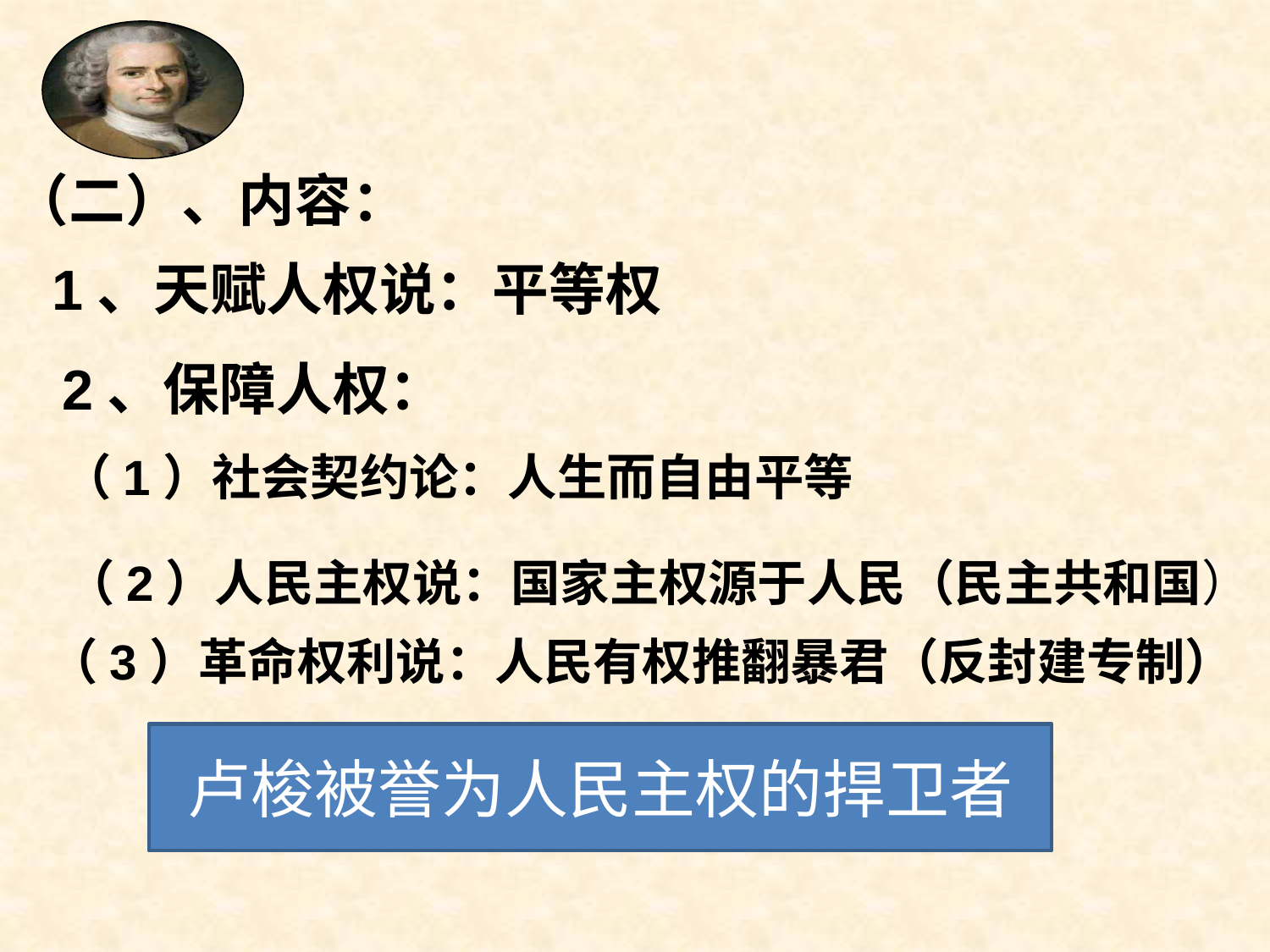

（二）、内容：
1、天赋人权说：平等权
2、保障人权：
（1）社会契约论：人生而自由平等
 （2）人民主权说：国家主权源于人民（民主共和国）
    （3）革命权利说：人民有权推翻暴君（反封建专制）
卢梭被誉为人民主权的捍卫者